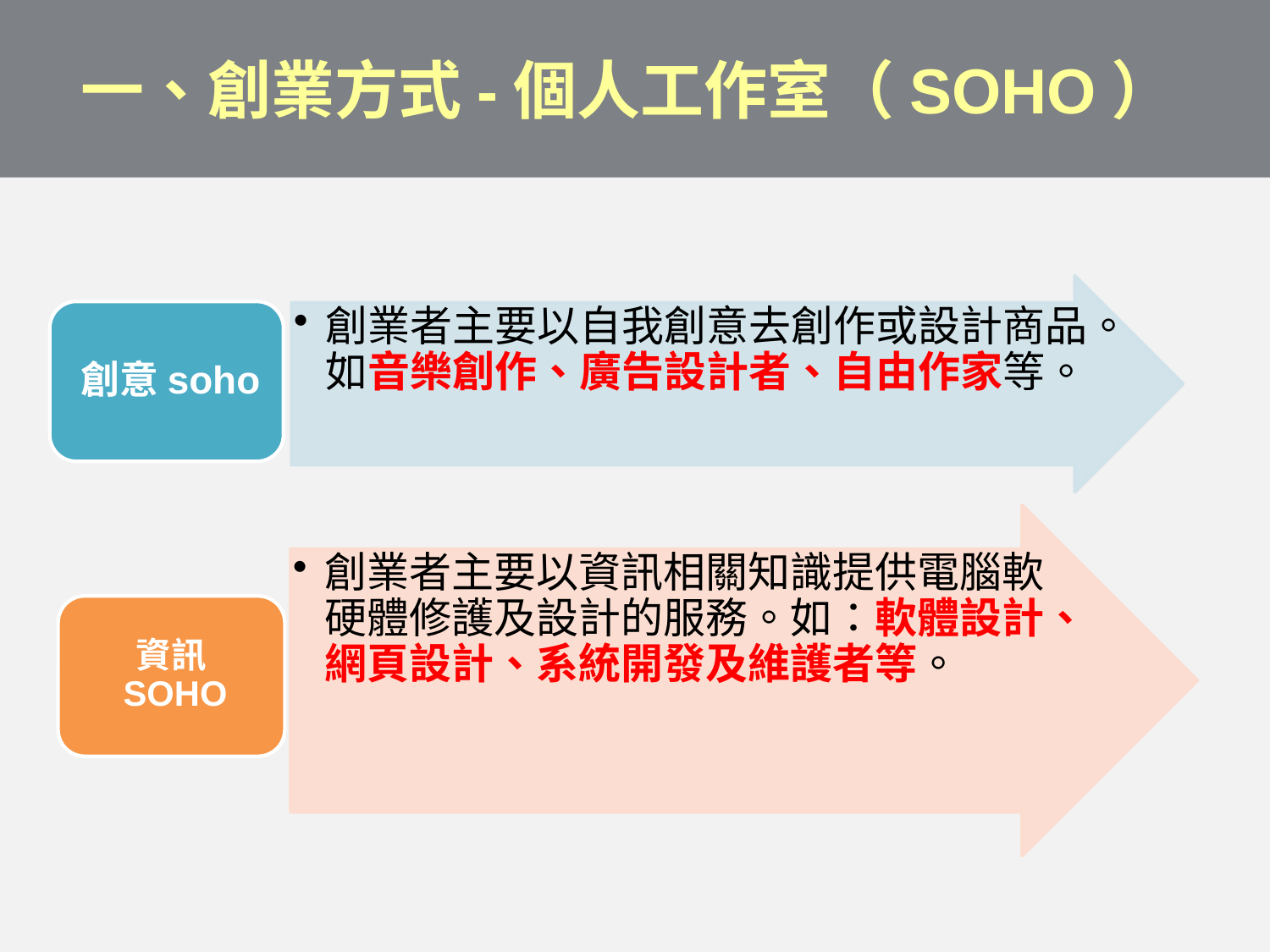

一、創業方式-個人工作室（SOHO）
創業者主要以自我創意去創作或設計商品。如音樂創作、廣告設計者、自由作家等。
創意soho
創業者主要以資訊相關知識提供電腦軟硬體修護及設計的服務。如：軟體設計、網頁設計、系統開發及維護者等。
資訊SOHO